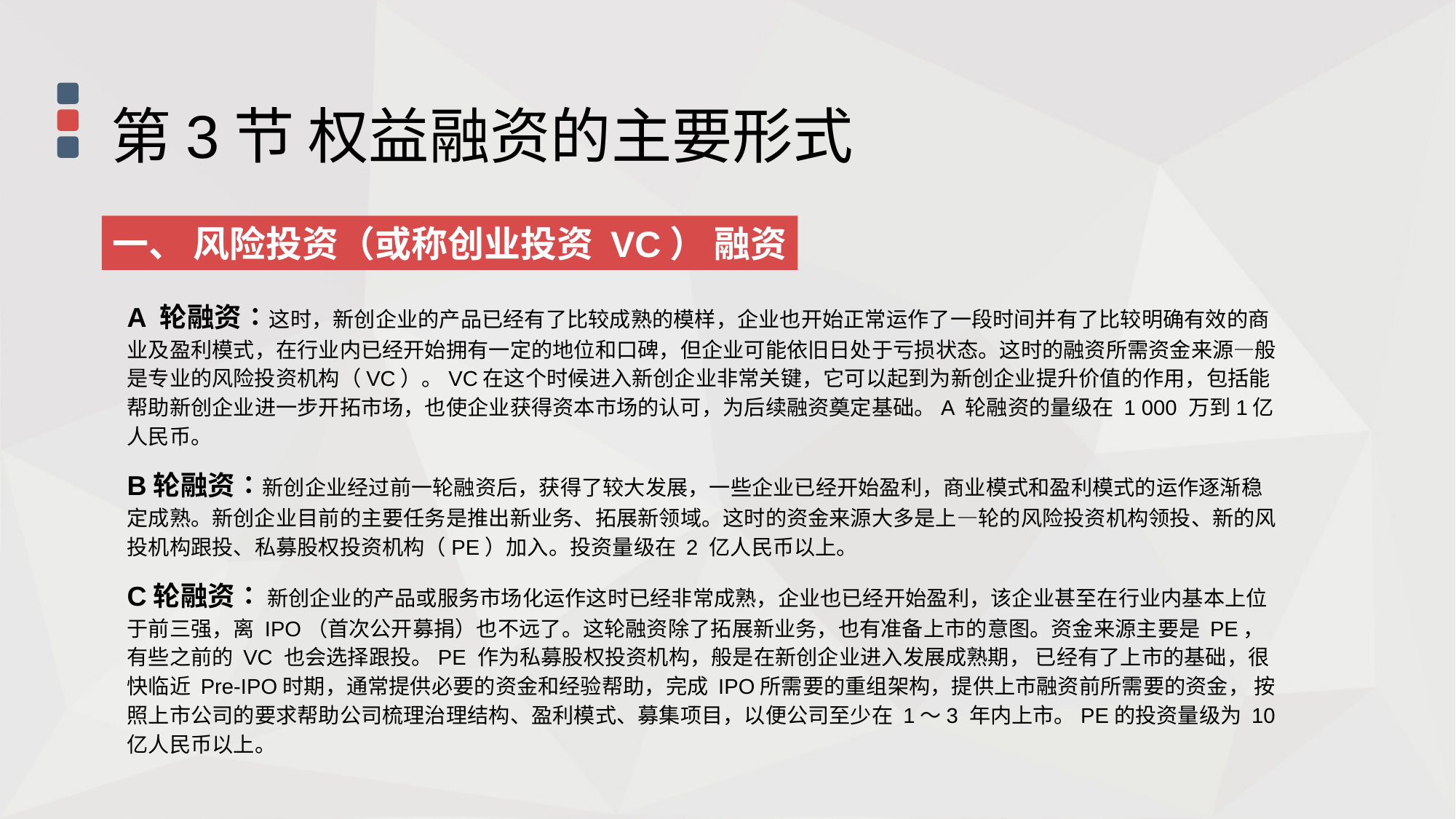

第3节 权益融资的主要形式
一、 风险投资（或称创业投资 VC） 融资
A 轮融资∶这时，新创企业的产品已经有了比较成熟的模样，企业也开始正常运作了一段时间并有了比较明确有效的商业及盈利模式，在行业内已经开始拥有一定的地位和口碑，但企业可能依旧日处于亏损状态。这时的融资所需资金来源—般是专业的风险投资机构（VC）。VC在这个时候进入新创企业非常关键，它可以起到为新创企业提升价值的作用，包括能帮助新创企业进一步开拓市场，也使企业获得资本市场的认可，为后续融资奠定基础。A 轮融资的量级在 1 000 万到1亿人民币。
B轮融资∶新创企业经过前一轮融资后，获得了较大发展，一些企业已经开始盈利，商业模式和盈利模式的运作逐渐稳定成熟。新创企业目前的主要任务是推出新业务、拓展新领域。这时的资金来源大多是上—轮的风险投资机构领投、新的风投机构跟投、私募股权投资机构（PE）加入。投资量级在 2 亿人民币以上。
C轮融资∶ 新创企业的产品或服务市场化运作这时已经非常成熟，企业也已经开始盈利，该企业甚至在行业内基本上位于前三强，离 IPO（首次公开募捐）也不远了。这轮融资除了拓展新业务，也有准备上市的意图。资金来源主要是 PE，有些之前的 VC 也会选择跟投。PE 作为私募股权投资机构，般是在新创企业进入发展成熟期， 已经有了上市的基础，很快临近 Pre-IPO时期，通常提供必要的资金和经验帮助，完成 IPO所需要的重组架构，提供上市融资前所需要的资金， 按照上市公司的要求帮助公司梳理治理结构、盈利模式、募集项目，以便公司至少在 1～3 年内上市。PE的投资量级为 10 亿人民币以上。